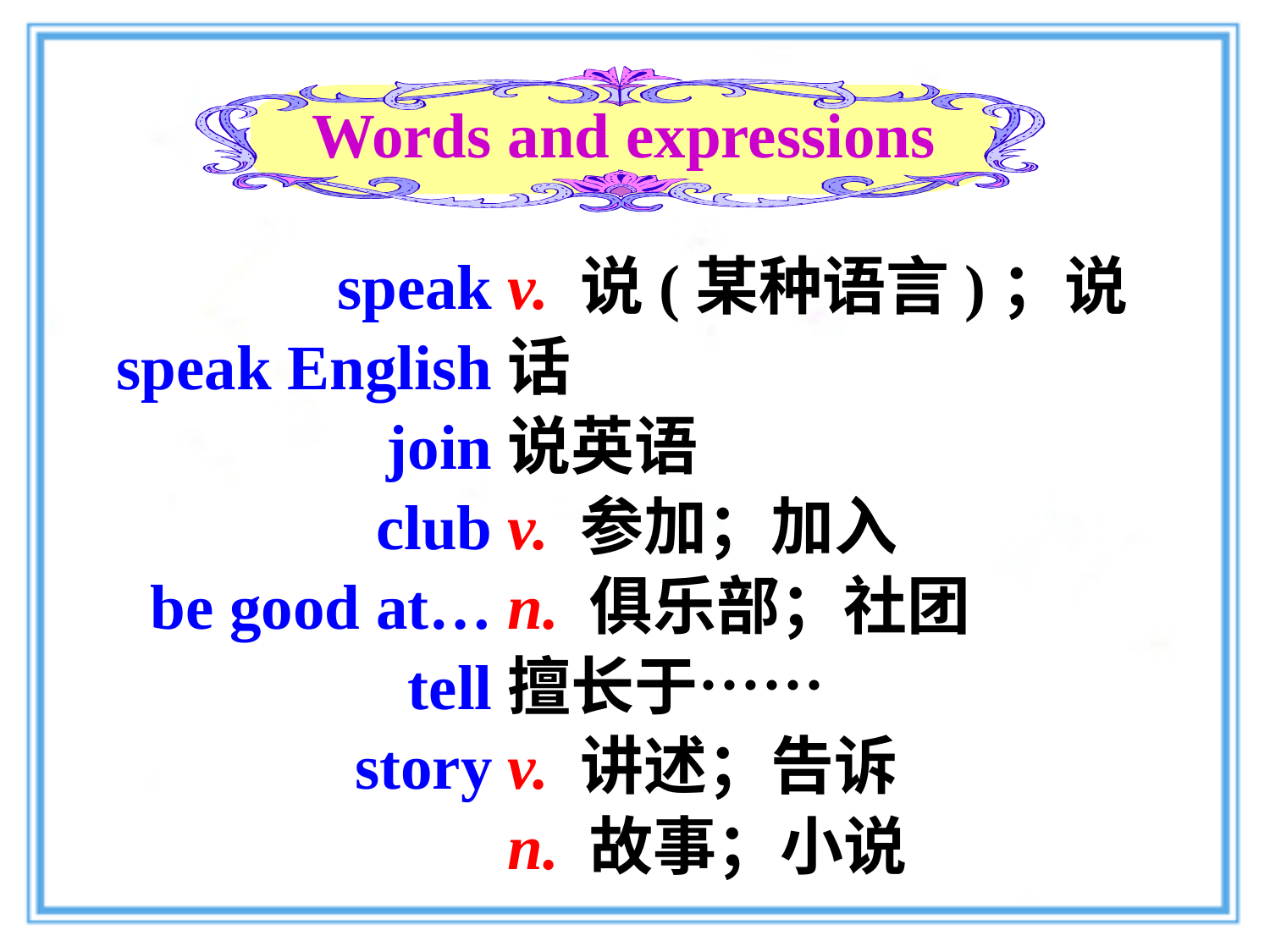

Words and expressions
speak
speak English
join
club
be good at…
tell
story
v. 说(某种语言)；说话
说英语
v. 参加；加入
n. 俱乐部；社团
擅长于……
v. 讲述；告诉
n. 故事；小说